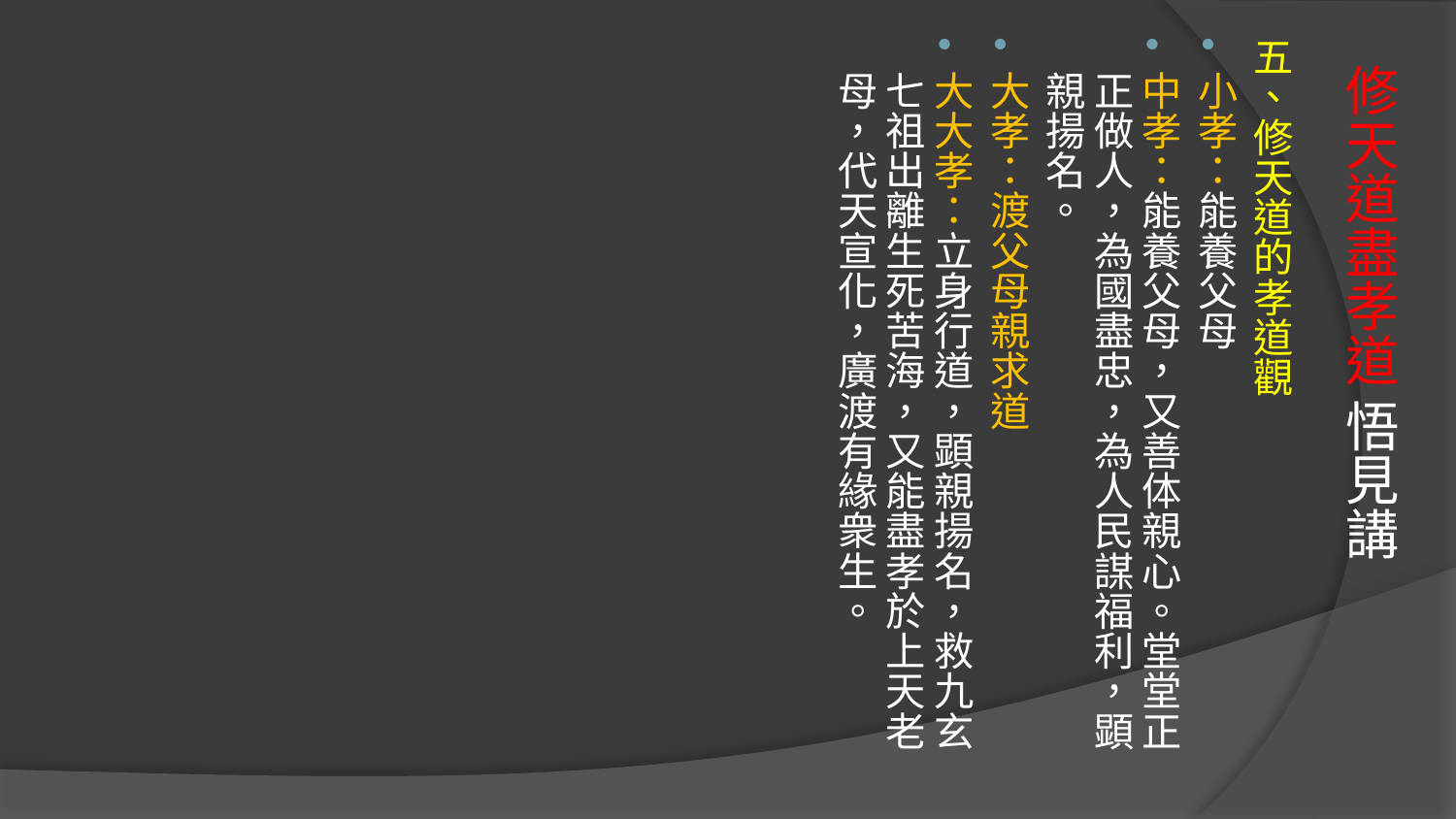

五、修天道的孝道觀
小孝：能養父母
中孝：能養父母，又善体親心。堂堂正正做人，為國盡忠，為人民謀福利，顕親揚名。
大孝：渡父母親求道
大大孝：立身行道，顕親揚名，救九玄七祖出離生死苦海，又能盡孝於上天老母，代天宣化，廣渡有緣衆生。

# 修天道盡孝道 悟見講